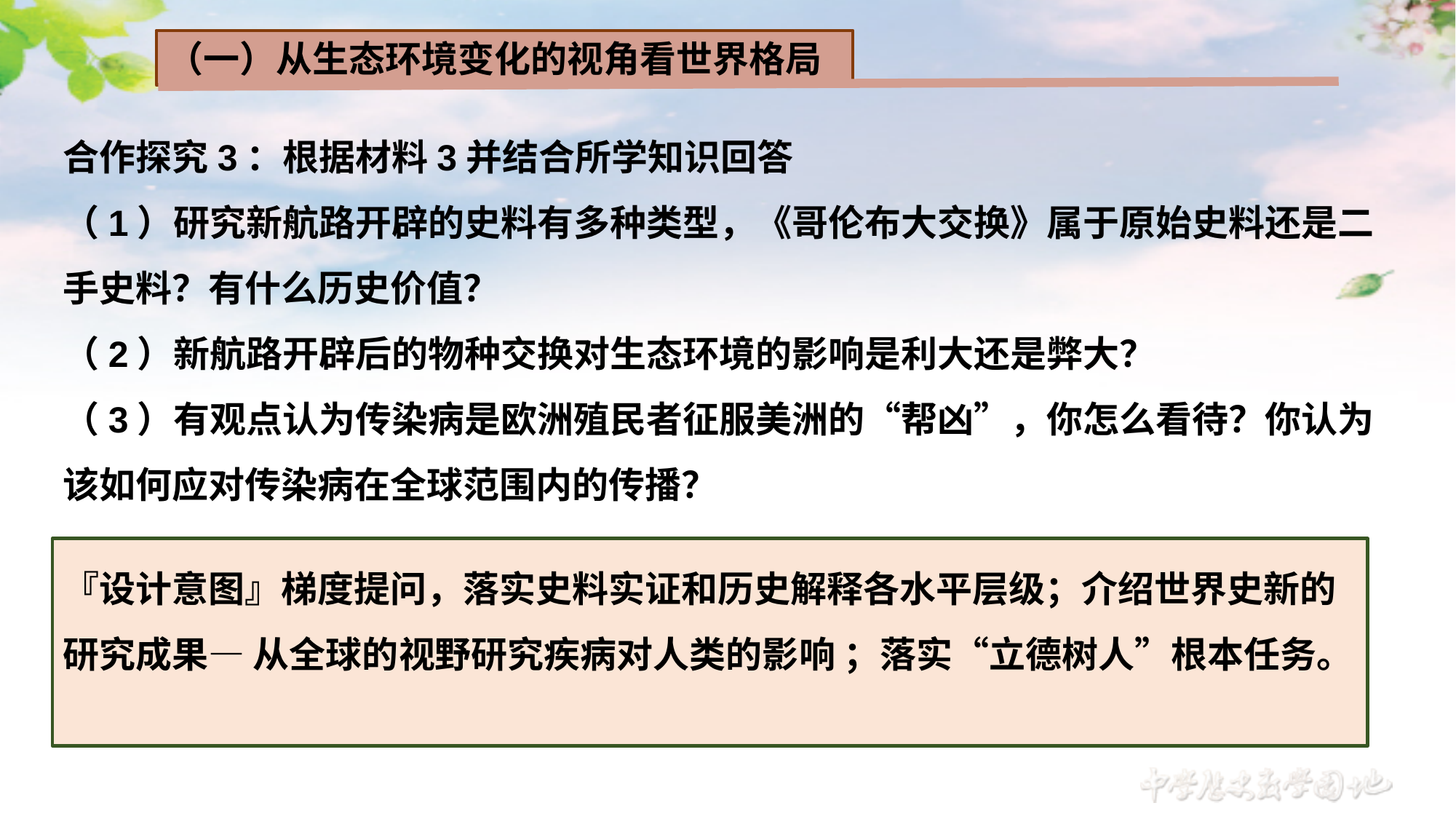

（一）从生态环境变化的视角看世界格局
合作探究3：根据材料3并结合所学知识回答
（1）研究新航路开辟的史料有多种类型，《哥伦布大交换》属于原始史料还是二手史料？有什么历史价值？
（2）新航路开辟后的物种交换对生态环境的影响是利大还是弊大？
（3）有观点认为传染病是欧洲殖民者征服美洲的“帮凶”，你怎么看待？你认为该如何应对传染病在全球范围内的传播？
『设计意图』梯度提问，落实史料实证和历史解释各水平层级；介绍世界史新的研究成果— 从全球的视野研究疾病对人类的影响 ；落实“立德树人”根本任务。